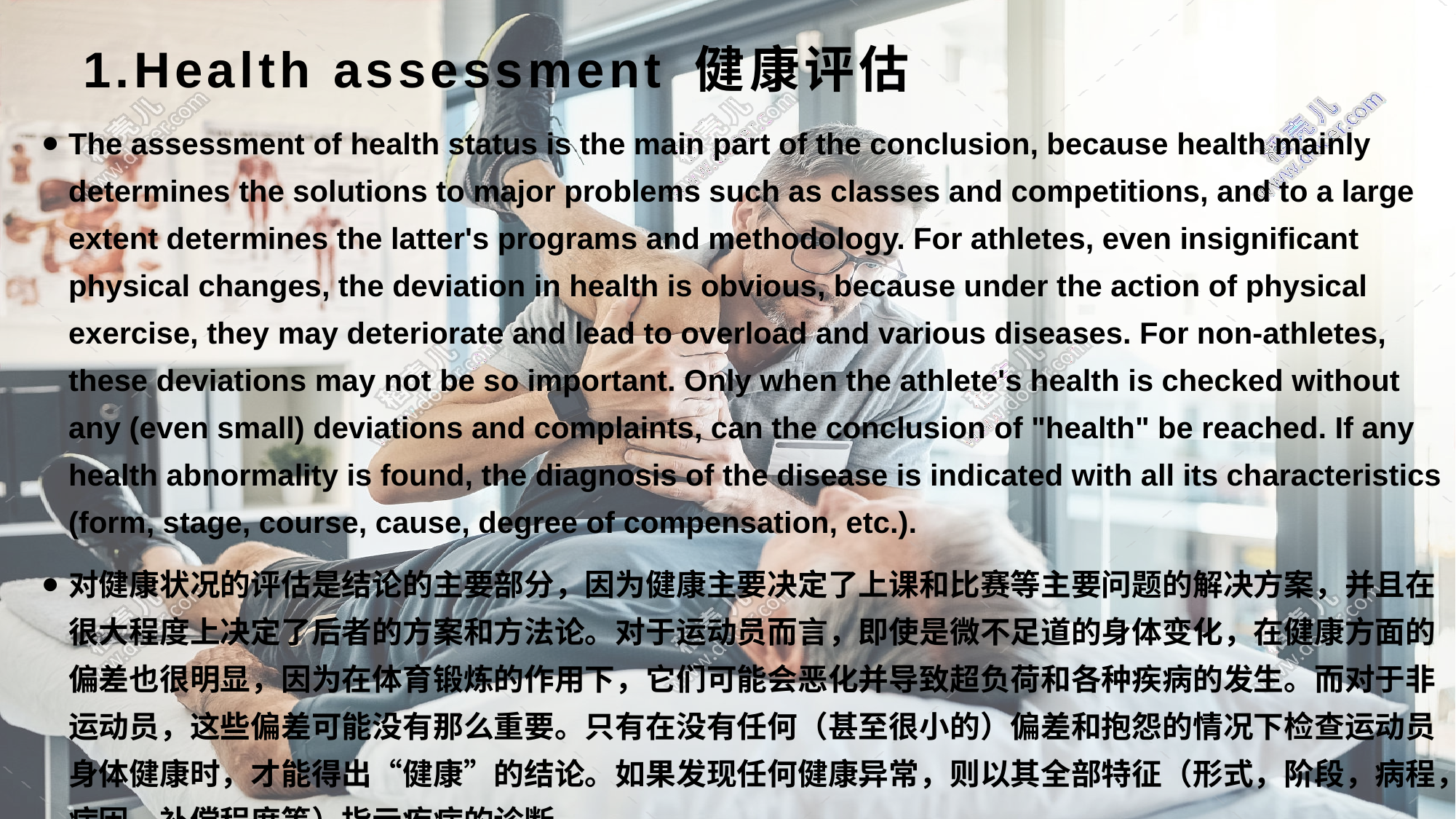

# 1.Health assessment 健康评估
The assessment of health status is the main part of the conclusion, because health mainly determines the solutions to major problems such as classes and competitions, and to a large extent determines the latter's programs and methodology. For athletes, even insignificant physical changes, the deviation in health is obvious, because under the action of physical exercise, they may deteriorate and lead to overload and various diseases. For non-athletes, these deviations may not be so important. Only when the athlete's health is checked without any (even small) deviations and complaints, can the conclusion of "health" be reached. If any health abnormality is found, the diagnosis of the disease is indicated with all its characteristics (form, stage, course, cause, degree of compensation, etc.).
对健康状况的评估是结论的主要部分，因为健康主要决定了上课和比赛等主要问题的解决方案，并且在很大程度上决定了后者的方案和方法论。对于运动员而言，即使是微不足道的身体变化，在健康方面的偏差也很明显，因为在体育锻炼的作用下，它们可能会恶化并导致超负荷和各种疾病的发生。而对于非运动员，这些偏差可能没有那么重要。只有在没有任何（甚至很小的）偏差和抱怨的情况下检查运动员身体健康时，才能得出“健康”的结论。如果发现任何健康异常，则以其全部特征（形式，阶段，病程，病因，补偿程度等）指示疾病的诊断。